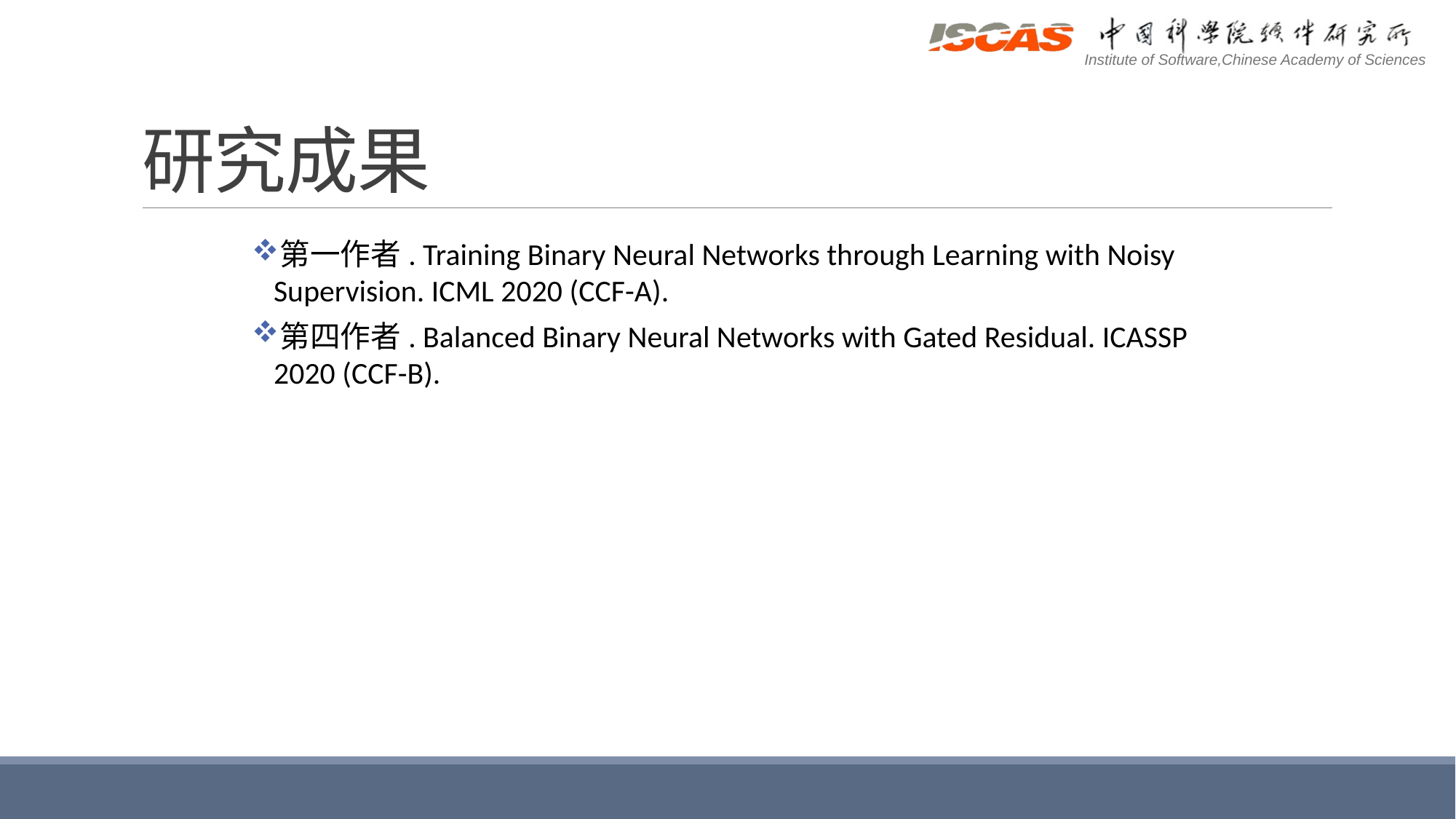

# 研究成果
第一作者. Training Binary Neural Networks through Learning with Noisy Supervision. ICML 2020 (CCF-A).
第四作者. Balanced Binary Neural Networks with Gated Residual. ICASSP 2020 (CCF-B).